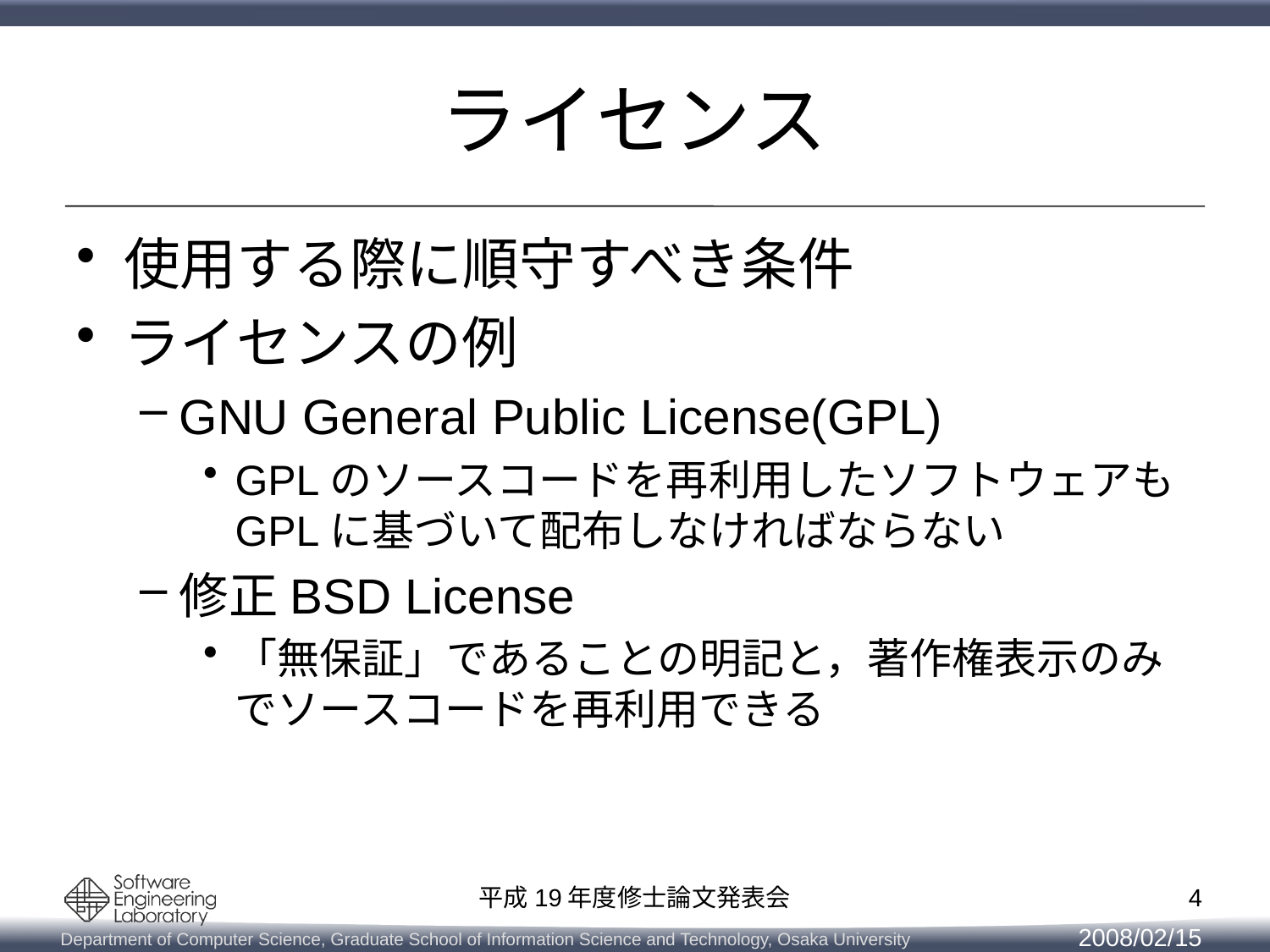

# ライセンス
使用する際に順守すべき条件
ライセンスの例
GNU General Public License(GPL)
GPLのソースコードを再利用したソフトウェアもGPLに基づいて配布しなければならない
修正BSD License
「無保証」であることの明記と，著作権表示のみでソースコードを再利用できる

4
平成19年度修士論文発表会
2008/02/15